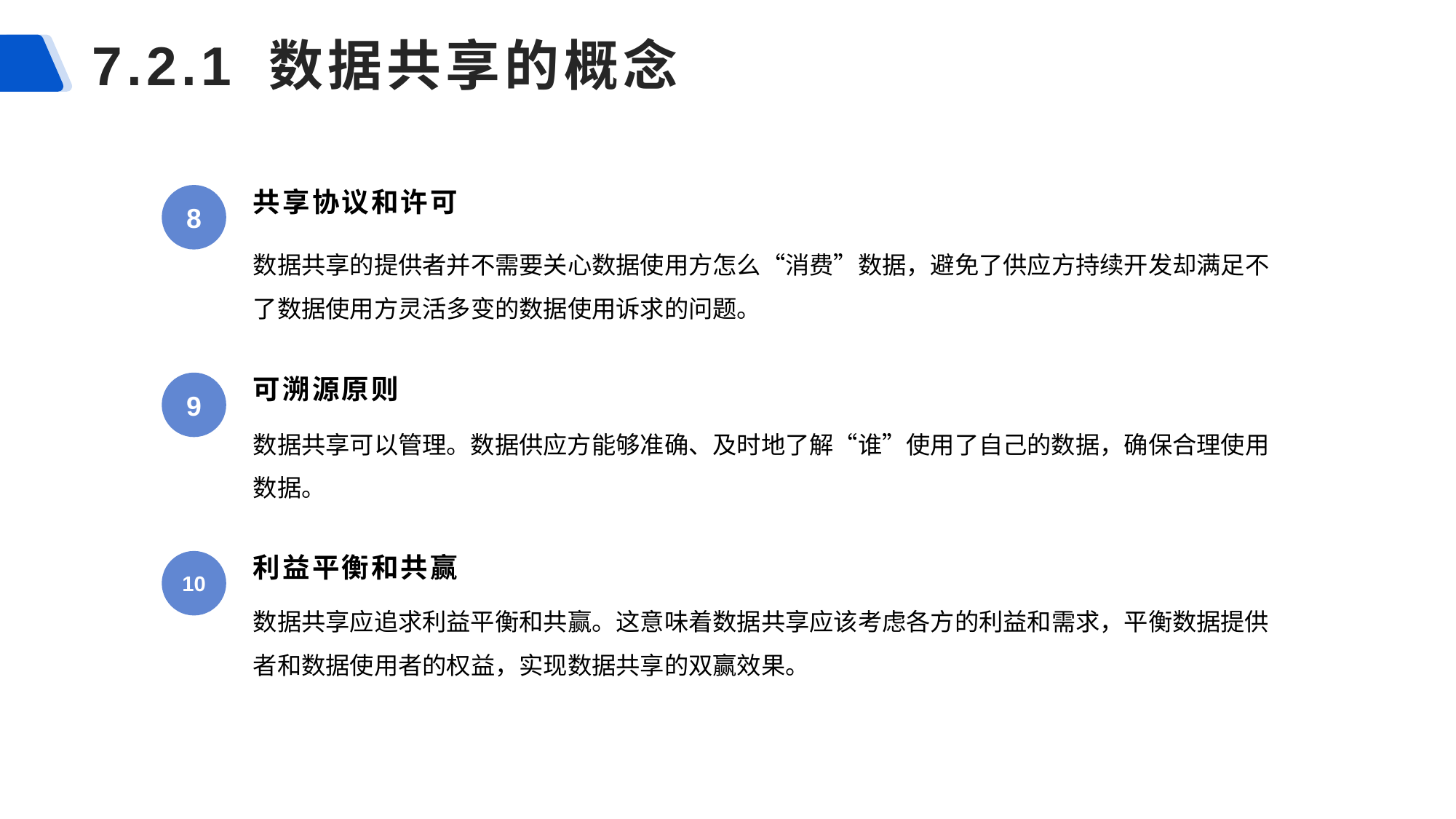

7.2.1 数据共享的概念
共享协议和许可
8
数据共享的提供者并不需要关心数据使用方怎么“消费”数据，避免了供应方持续开发却满足不了数据使用方灵活多变的数据使用诉求的问题。
可溯源原则
9
数据共享可以管理。数据供应方能够准确、及时地了解“谁”使用了自己的数据，确保合理使用数据。
利益平衡和共赢
10
数据共享应追求利益平衡和共赢。这意味着数据共享应该考虑各方的利益和需求，平衡数据提供者和数据使用者的权益，实现数据共享的双赢效果。